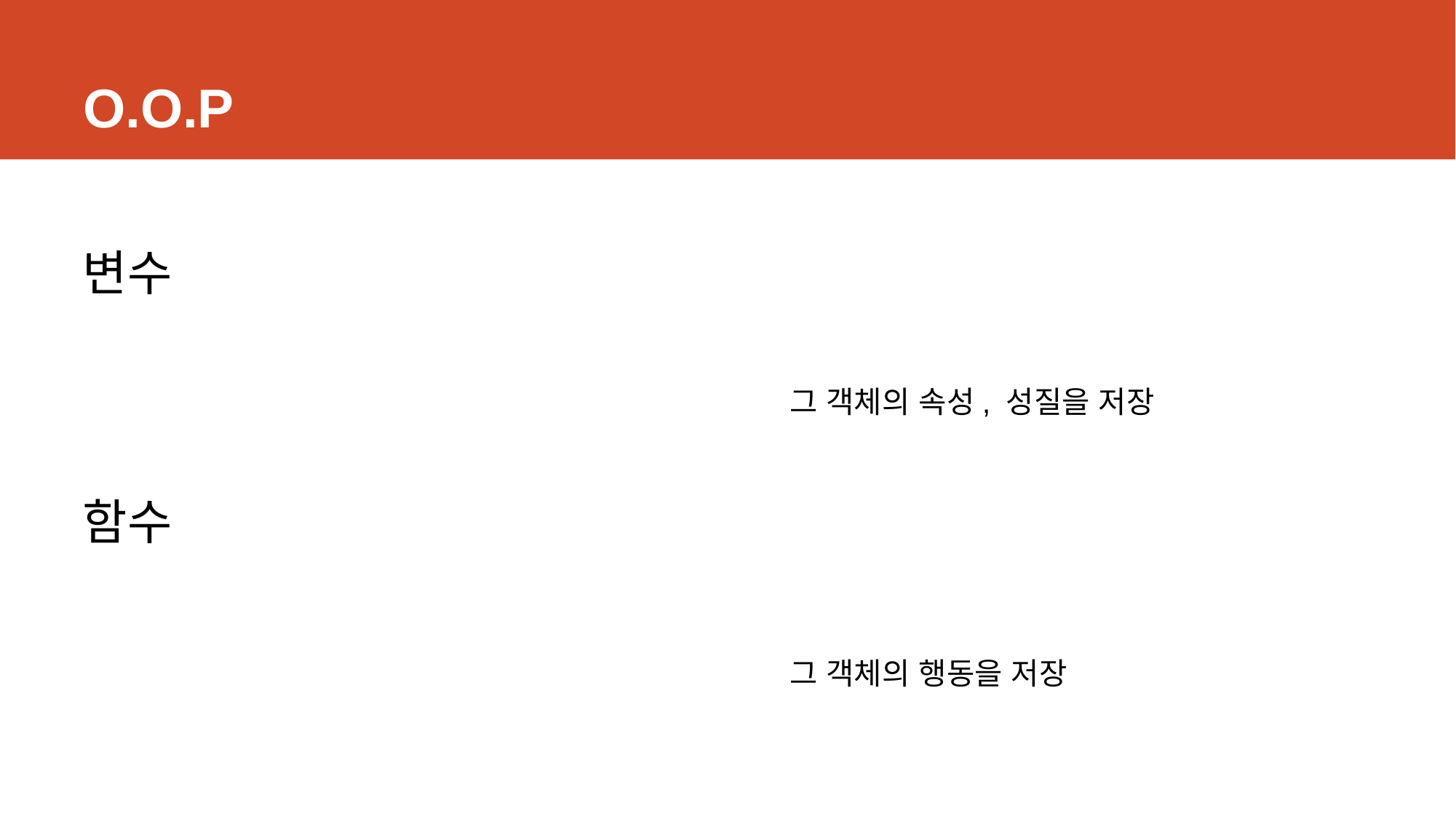

# O.O.P
변수
그 객체의 속성, 성질을 저장
함수
그 객체의 행동을 저장